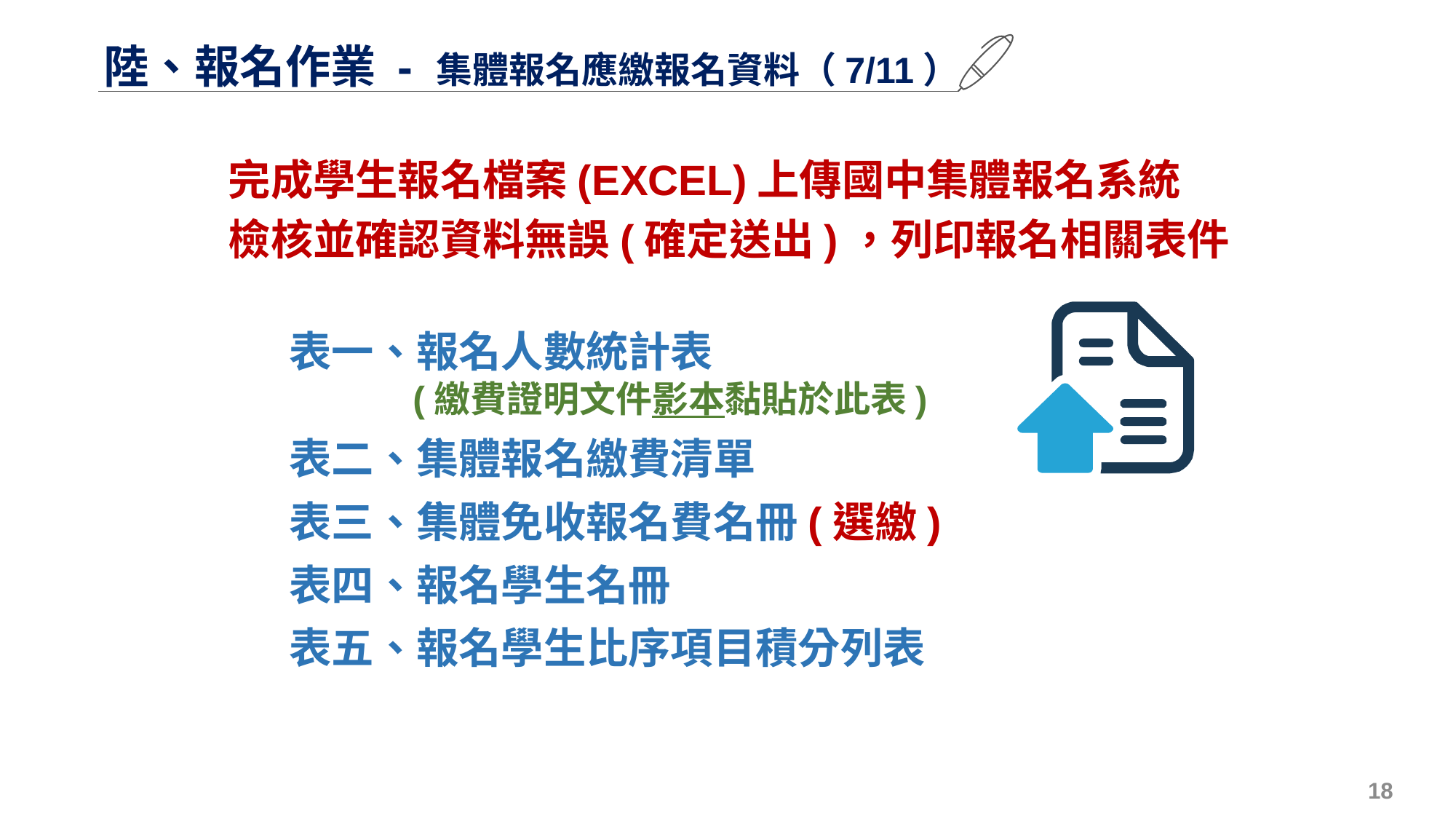

陸、報名作業 - 集體報名應繳報名資料（7/11）
完成學生報名檔案(EXCEL)上傳國中集體報名系統
檢核並確認資料無誤(確定送出)，列印報名相關表件

表一、報名人數統計表
              (繳費證明文件影本黏貼於此表)
表二、集體報名繳費清單
表三、集體免收報名費名冊(選繳)
表四、報名學生名冊
表五、報名學生比序項目積分列表
18